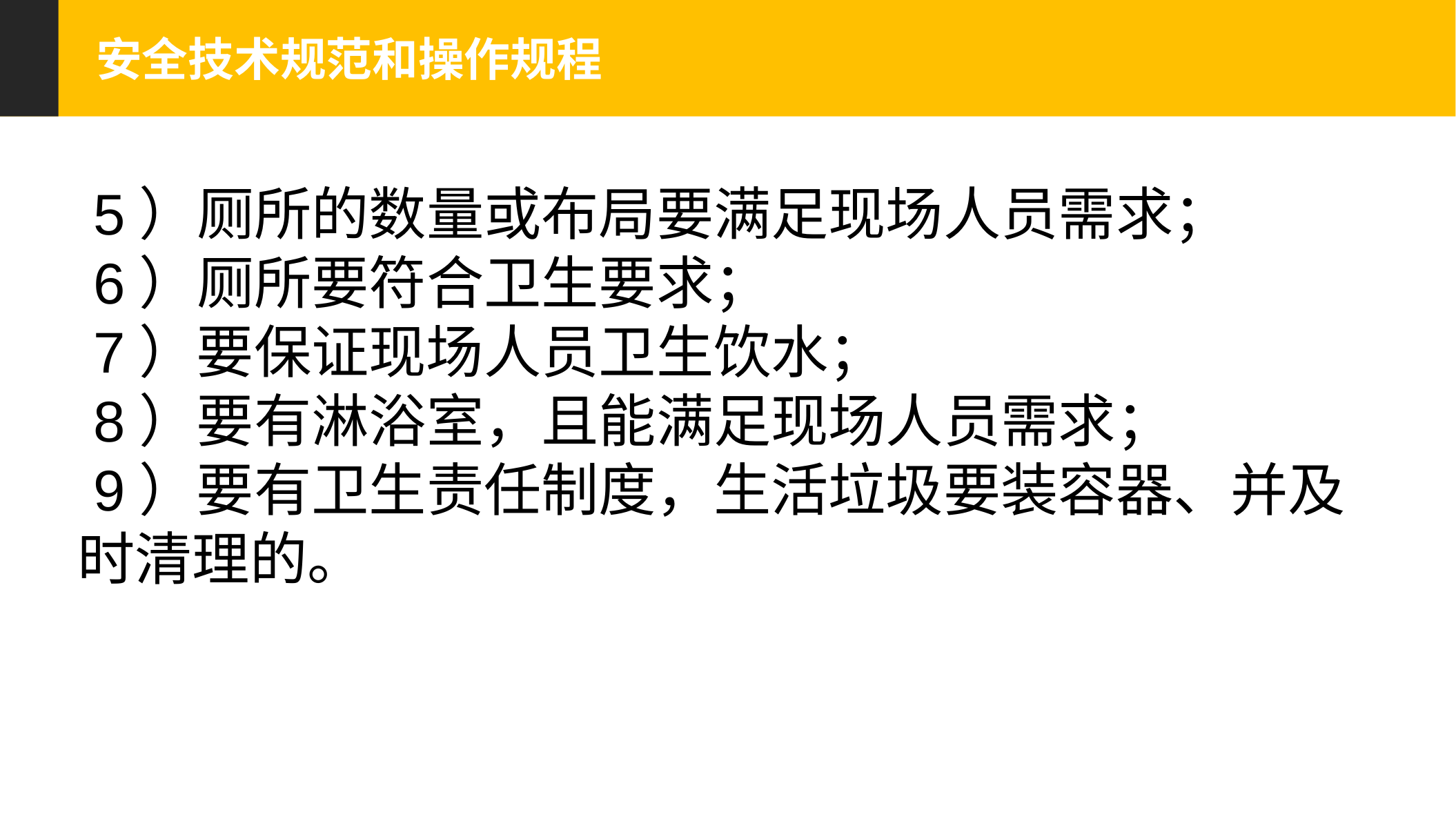

安全技术规范和操作规程
 5）厕所的数量或布局要满足现场人员需求；
 6）厕所要符合卫生要求；
 7）要保证现场人员卫生饮水；
 8）要有淋浴室，且能满足现场人员需求；
 9）要有卫生责任制度，生活垃圾要装容器、并及时清理的。